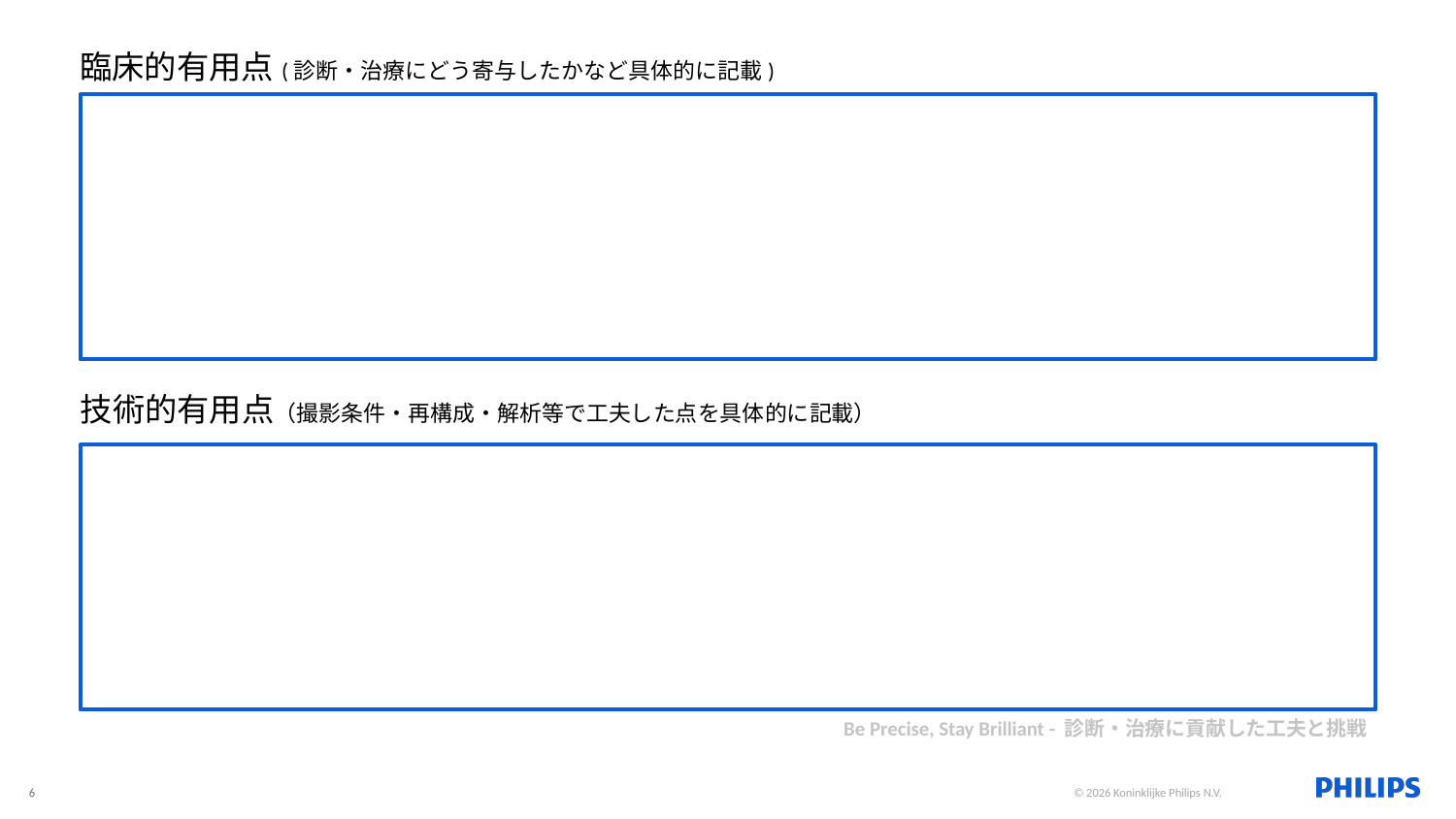

# 臨床的有用点(診断・治療にどう寄与したかなど具体的に記載)

技術的有用点（撮影条件・再構成・解析等で工夫した点を具体的に記載）

6